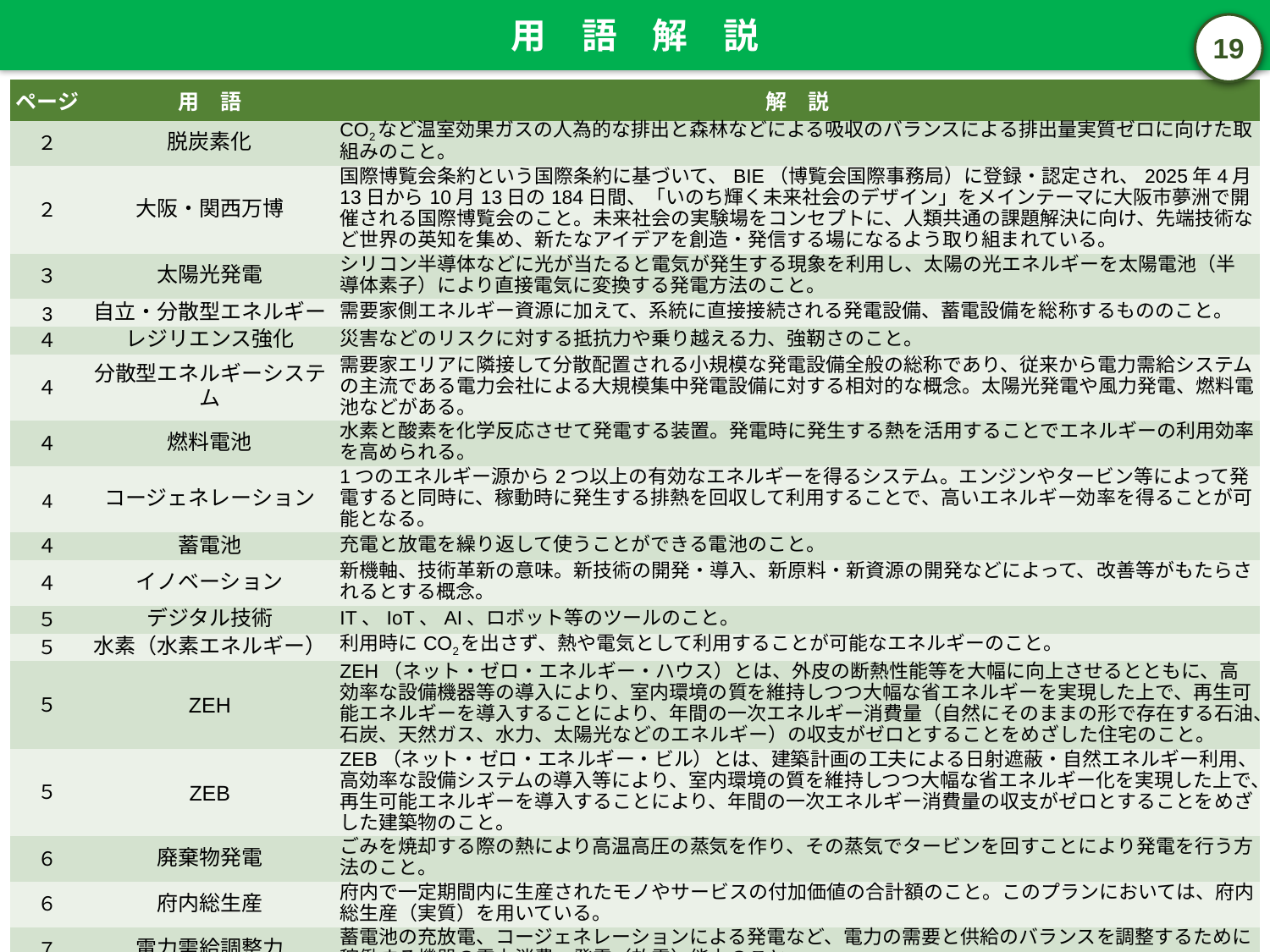

用　語　解　説
19
| ページ | 用　語 | 解　説 |
| --- | --- | --- |
| ２ | 脱炭素化 | CO2など温室効果ガスの人為的な排出と森林などによる吸収のバランスによる排出量実質ゼロに向けた取組みのこと。 |
| ２ | 大阪・関西万博 | 国際博覧会条約という国際条約に基づいて、BIE（博覧会国際事務局）に登録・認定され、2025年4月13日から10月13日の184日間、「いのち輝く未来社会のデザイン」をメインテーマに大阪市夢洲で開催される国際博覧会のこと。未来社会の実験場をコンセプトに、人類共通の課題解決に向け、先端技術など世界の英知を集め、新たなアイデアを創造・発信する場になるよう取り組まれている。 |
| ３ | 太陽光発電 | シリコン半導体などに光が当たると電気が発生する現象を利用し、太陽の光エネルギーを太陽電池（半導体素子）により直接電気に変換する発電方法のこと。 |
| 3 | 自立・分散型エネルギー | 需要家側エネルギー資源に加えて、系統に直接接続される発電設備、蓄電設備を総称するもののこと。 |
| ４ | レジリエンス強化 | 災害などのリスクに対する抵抗力や乗り越える力、強靭さのこと。 |
| ４ | 分散型エネルギーシステム | 需要家エリアに隣接して分散配置される小規模な発電設備全般の総称であり、従来から電力需給システムの主流である電力会社による大規模集中発電設備に対する相対的な概念。太陽光発電や風力発電、燃料電池などがある。 |
| ４ | 燃料電池 | 水素と酸素を化学反応させて発電する装置。発電時に発生する熱を活用することでエネルギーの利用効率を高められる。 |
| 4 | コージェネレーション | 1つのエネルギー源から2つ以上の有効なエネルギーを得るシステム。エンジンやタービン等によって発電すると同時に、稼動時に発生する排熱を回収して利用することで、高いエネルギー効率を得ることが可能となる。 |
| ４ | 蓄電池 | 充電と放電を繰り返して使うことができる電池のこと。 |
| ４ | イノベーション | 新機軸、技術革新の意味。新技術の開発・導入、新原料・新資源の開発などによって、改善等がもたらされるとする概念。 |
| ５ | デジタル技術 | IT、IoT、AI、ロボット等のツールのこと。 |
| ５ | 水素（水素エネルギー） | 利用時にCO2を出さず、熱や電気として利用することが可能なエネルギーのこと。 |
| ５ | ZEH | ZEH（ネット・ゼロ・エネルギー・ハウス）とは、外皮の断熱性能等を大幅に向上させるとともに、高効率な設備機器等の導入により、室内環境の質を維持しつつ大幅な省エネルギーを実現した上で、再生可能エネルギーを導入することにより、年間の一次エネルギー消費量（自然にそのままの形で存在する石油、石炭、天然ガス、水力、太陽光などのエネルギー）の収支がゼロとすることをめざした住宅のこと。 |
| ５ | ZEB | ZEB（ネット・ゼロ・エネルギー・ビル）とは、建築計画の工夫による日射遮蔽・自然エネルギー利用、高効率な設備システムの導入等により、室内環境の質を維持しつつ大幅な省エネルギー化を実現した上で、再生可能エネルギーを導入することにより、年間の一次エネルギー消費量の収支がゼロとすることをめざした建築物のこと。 |
| ６ | 廃棄物発電 | ごみを焼却する際の熱により高温高圧の蒸気を作り、その蒸気でタービンを回すことにより発電を行う方法のこと。 |
| ６ | 府内総生産 | 府内で一定期間内に生産されたモノやサービスの付加価値の合計額のこと。このプランにおいては、府内総生産（実質）を用いている。 |
| ７ | 電力需給調整力 | 蓄電池の充放電、コージェネレーションによる発電など、電力の需要と供給のバランスを調整するために稼働する機器の電力消費・発電（放電）能力のこと。 |
| ７ | ピークカット・ピークシフト | ピークカットとは、夏の冷房、冬の暖房などによってできる電力需要のピーク（頂点）を低く抑えること。　ピークシフトとは、ピーク時の需要を、夜間など需要が低い時間帯にシフトさせ平準化すること。 |
| ７ | グリーンリカバリー | 新型コロナウイルスの感染拡大がもたらした経済停滞からの回復を、気候変動対策とともに進めること。 |
| 8 | インテグレート | 屋根や外壁等の建築物の建材と一体型になっていること。 |